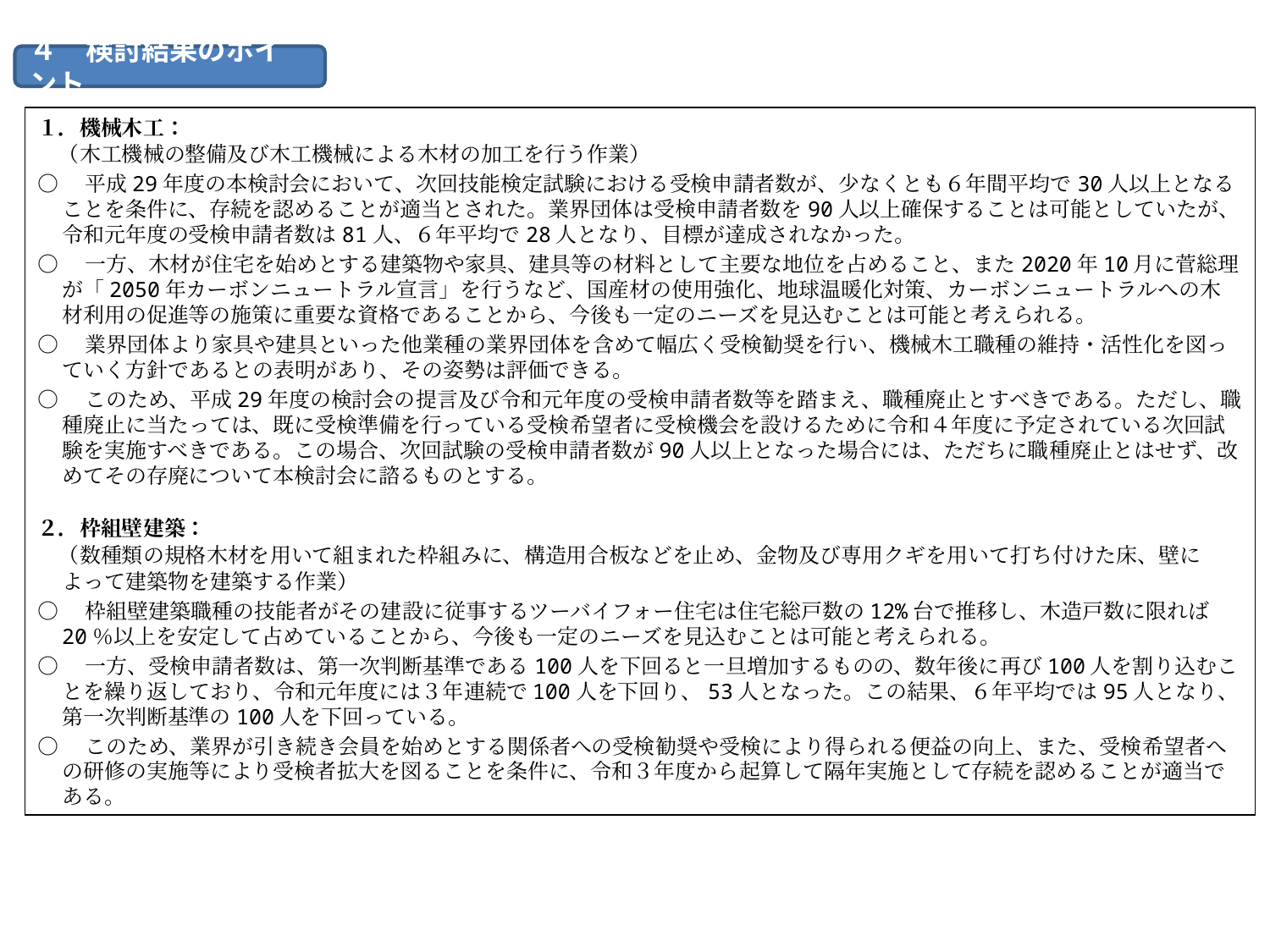

４　検討結果のポイント
１．機械木工：
　（木工機械の整備及び木工機械による木材の加工を行う作業）
○　平成29年度の本検討会において、次回技能検定試験における受検申請者数が、少なくとも６年間平均で30人以上となることを条件に、存続を認めることが適当とされた。業界団体は受検申請者数を90人以上確保することは可能としていたが、令和元年度の受検申請者数は81人、６年平均で28人となり、目標が達成されなかった。
○　一方、木材が住宅を始めとする建築物や家具、建具等の材料として主要な地位を占めること、また2020年10月に菅総理が「2050年カーボンニュートラル宣言」を行うなど、国産材の使用強化、地球温暖化対策、カーボンニュートラルへの木材利用の促進等の施策に重要な資格であることから、今後も一定のニーズを見込むことは可能と考えられる。
○　業界団体より家具や建具といった他業種の業界団体を含めて幅広く受検勧奨を行い、機械木工職種の維持・活性化を図っていく方針であるとの表明があり、その姿勢は評価できる。
○　このため、平成29年度の検討会の提言及び令和元年度の受検申請者数等を踏まえ、職種廃止とすべきである。ただし、職種廃止に当たっては、既に受検準備を行っている受検希望者に受検機会を設けるために令和４年度に予定されている次回試験を実施すべきである。この場合、次回試験の受検申請者数が90人以上となった場合には、ただちに職種廃止とはせず、改めてその存廃について本検討会に諮るものとする。

２．枠組壁建築：
　（数種類の規格木材を用いて組まれた枠組みに、構造用合板などを止め、金物及び専用クギを用いて打ち付けた床、壁によって建築物を建築する作業）
○　枠組壁建築職種の技能者がその建設に従事するツーバイフォー住宅は住宅総戸数の12%台で推移し、木造戸数に限れば20％以上を安定して占めていることから、今後も一定のニーズを見込むことは可能と考えられる。
○　一方、受検申請者数は、第一次判断基準である100人を下回ると一旦増加するものの、数年後に再び100人を割り込むことを繰り返しており、令和元年度には３年連続で100人を下回り、53人となった。この結果、６年平均では95人となり、第一次判断基準の100人を下回っている。
○　このため、業界が引き続き会員を始めとする関係者への受検勧奨や受検により得られる便益の向上、また、受検希望者への研修の実施等により受検者拡大を図ることを条件に、令和３年度から起算して隔年実施として存続を認めることが適当である。